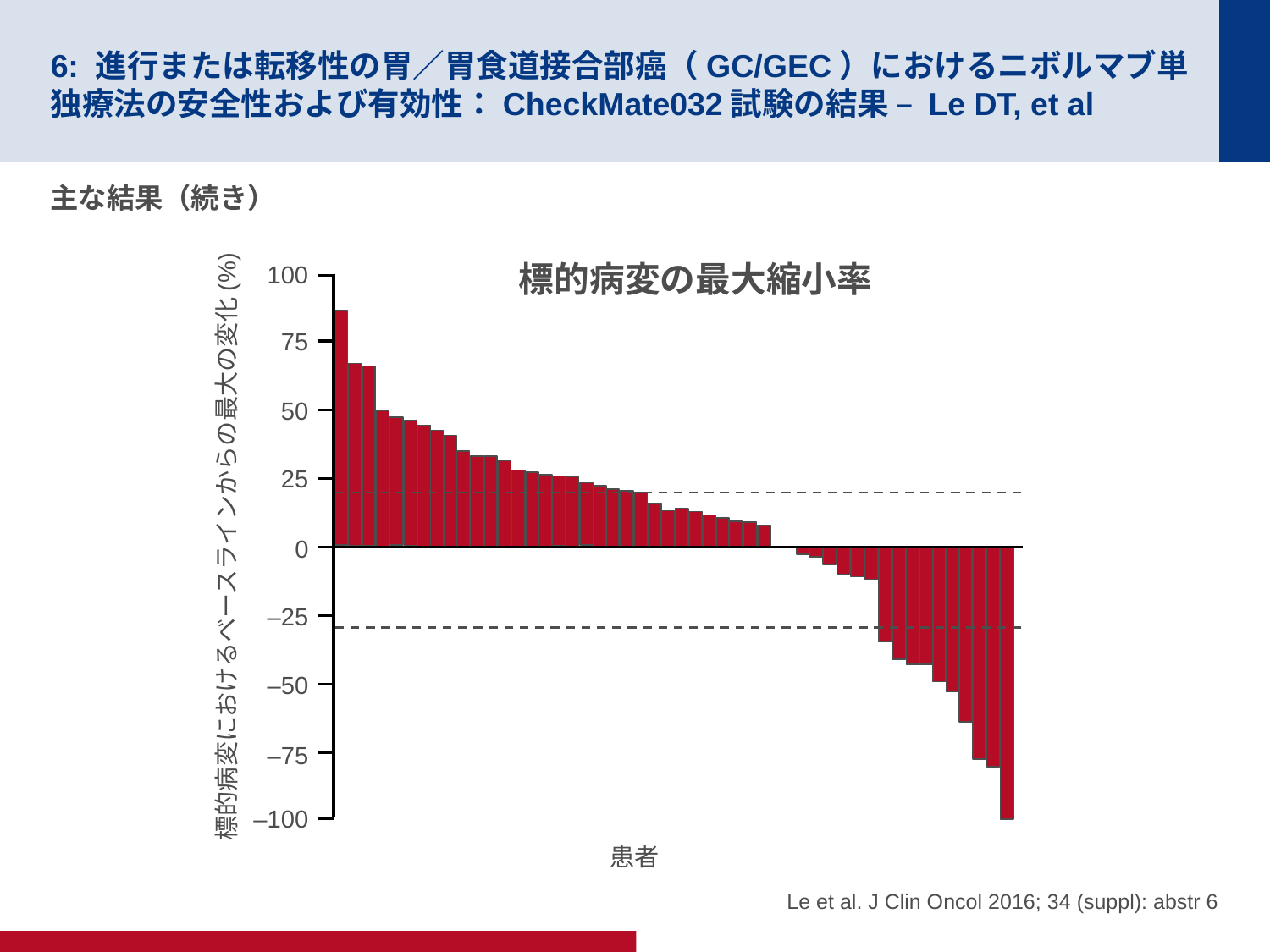

# 6: 進行または転移性の胃／胃食道接合部癌（GC/GEC）におけるニボルマブ単独療法の安全性および有効性：CheckMate032試験の結果 – Le DT, et al
主な結果（続き）

標的病変の最大縮小率
100

75

50

25

標的病変におけるベースラインからの最大の変化(%)
0

–25
–50
–75
–100
患者
Le et al. J Clin Oncol 2016; 34 (suppl): abstr 6